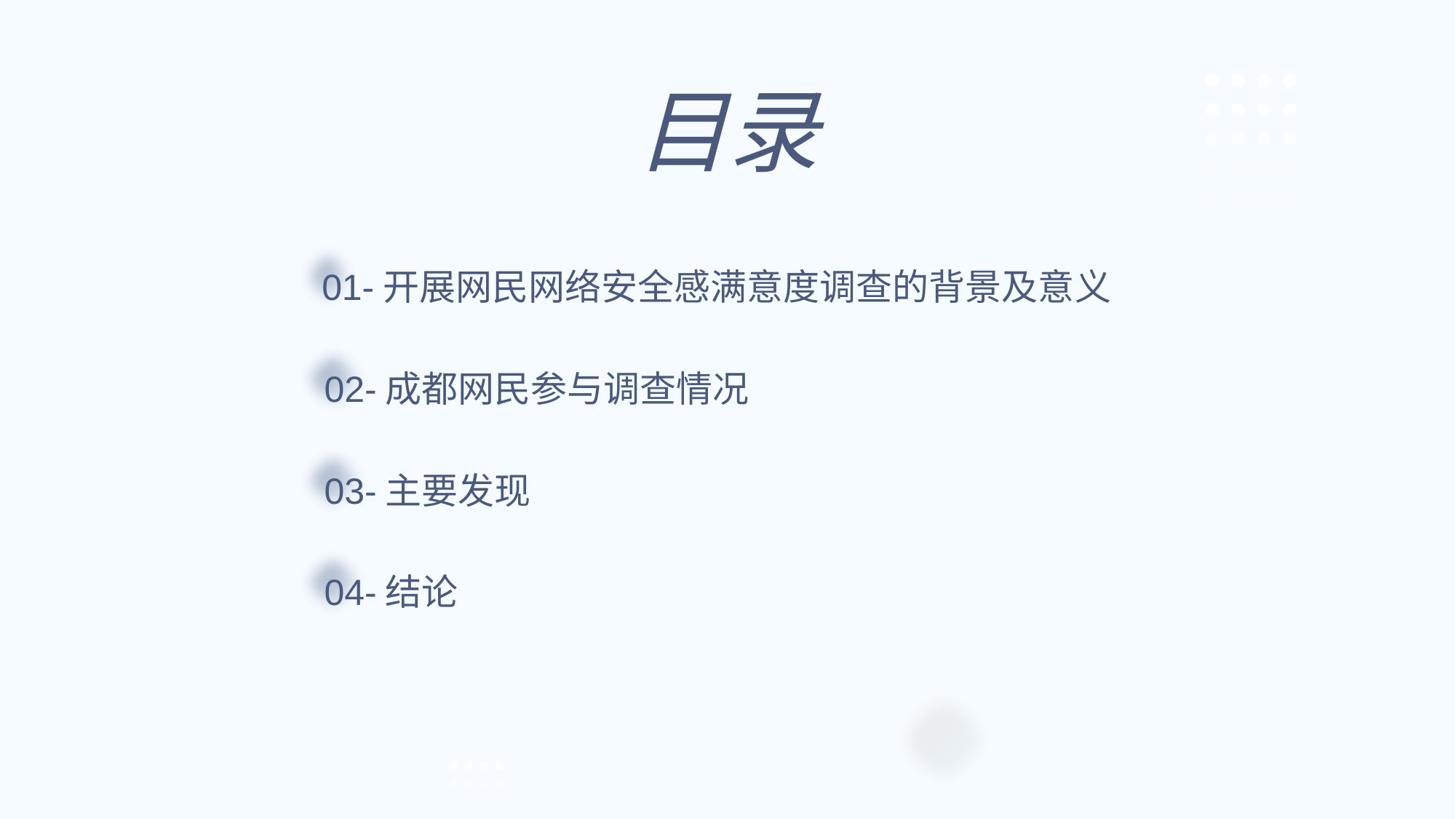

目录

01-开展网民网络安全感满意度调查的背景及意义

02-成都网民参与调查情况

03-主要发现

04-结论